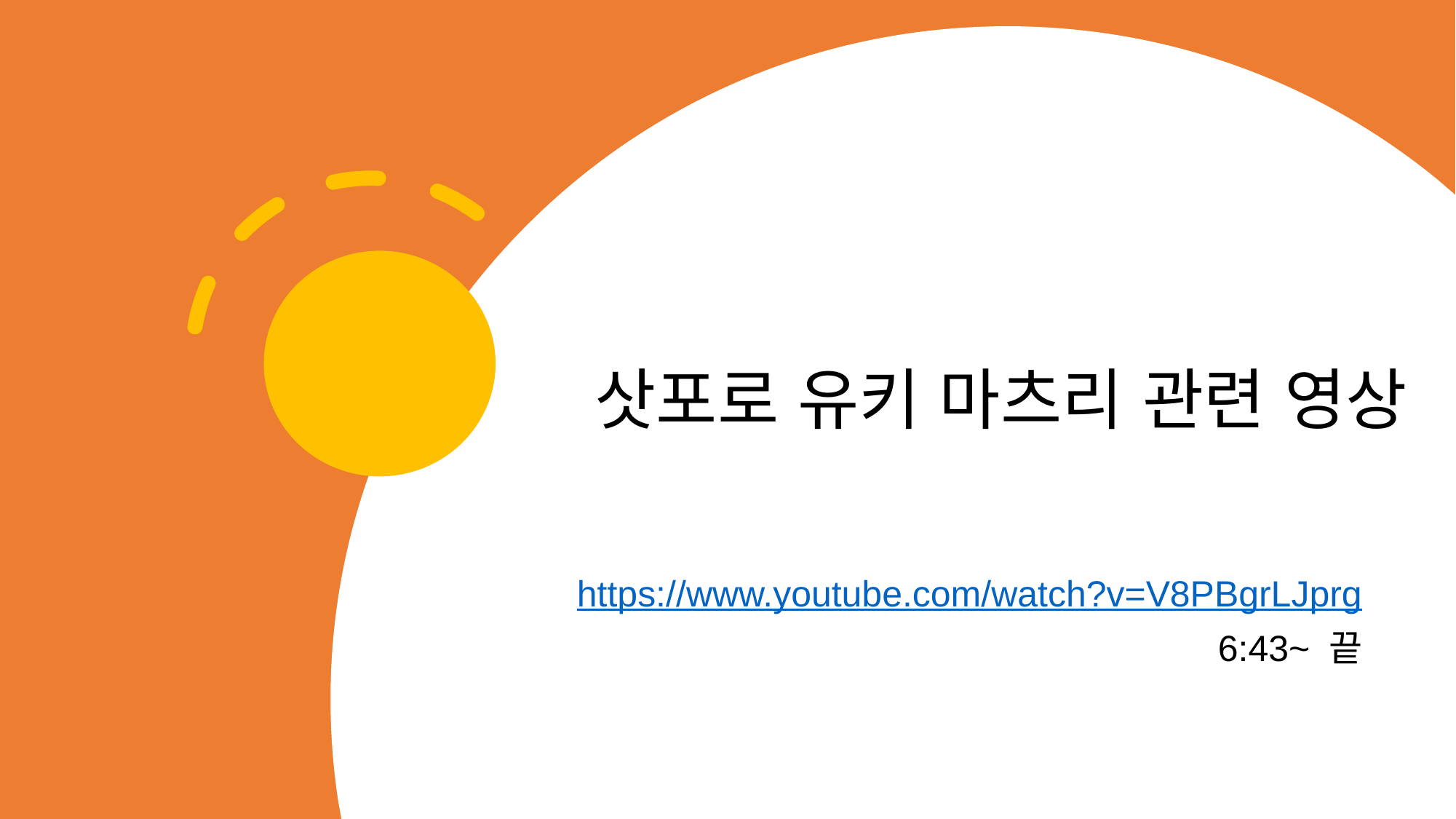

# 삿포로 유키 마츠리 관련 영상

https://www.youtube.com/watch?v=V8PBgrLJprg
6:43~ 끝